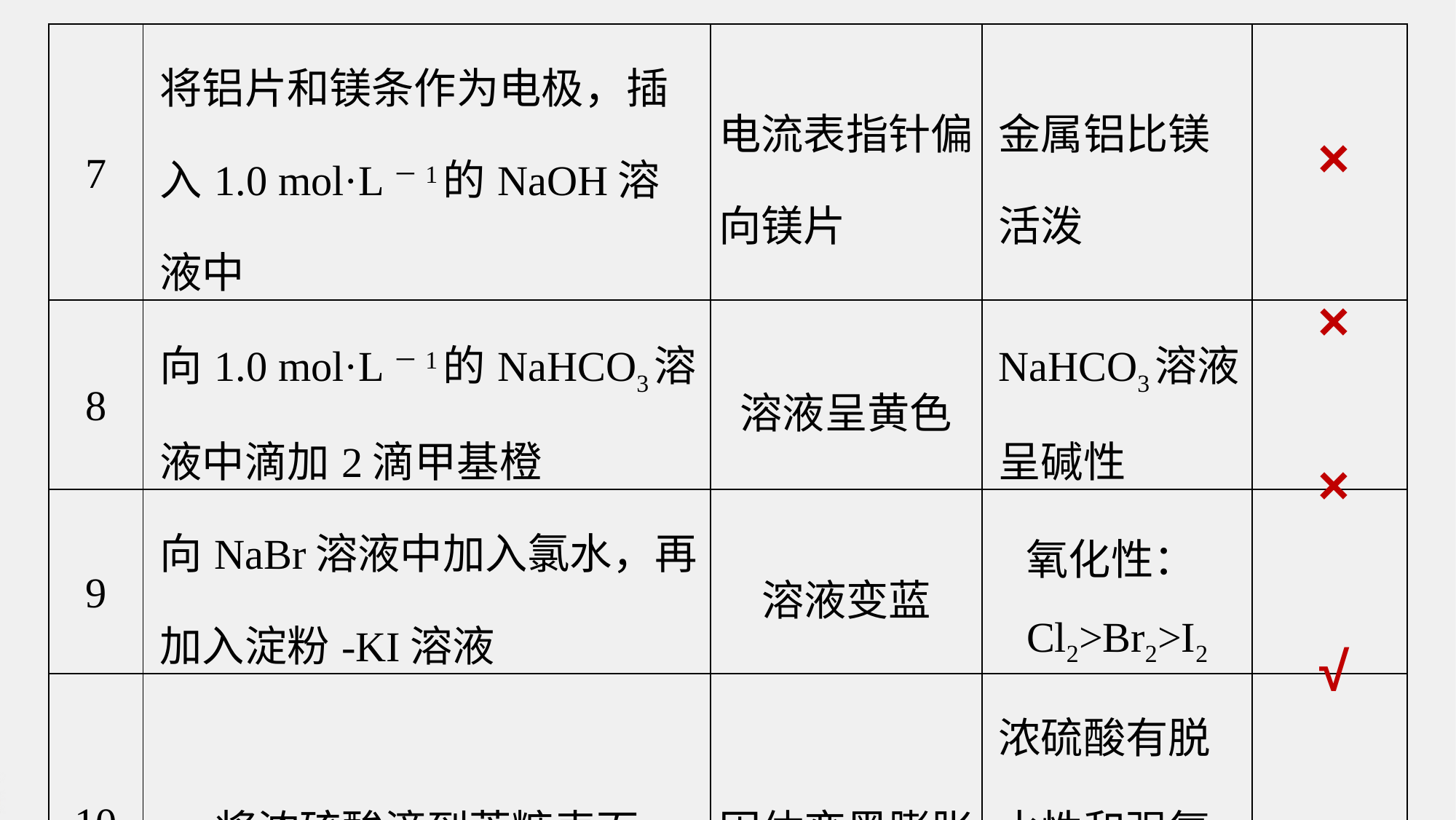

| 7 | 将铝片和镁条作为电极，插入1.0 mol·L－1的NaOH溶液中 | 电流表指针偏向镁片 | 金属铝比镁活泼 |  |
| --- | --- | --- | --- | --- |
| 8 | 向1.0 mol·L－1的NaHCO3溶液中滴加2滴甲基橙 | 溶液呈黄色 | NaHCO3溶液呈碱性 |  |
| 9 | 向NaBr溶液中加入氯水，再加入淀粉-KI溶液 | 溶液变蓝 | 氧化性：Cl2>Br2>I2 |  |
| 10 | 将浓硫酸滴到蔗糖表面 | 固体变黑膨胀 | 浓硫酸有脱水性和强氧化性 |  |
×
×
×
√